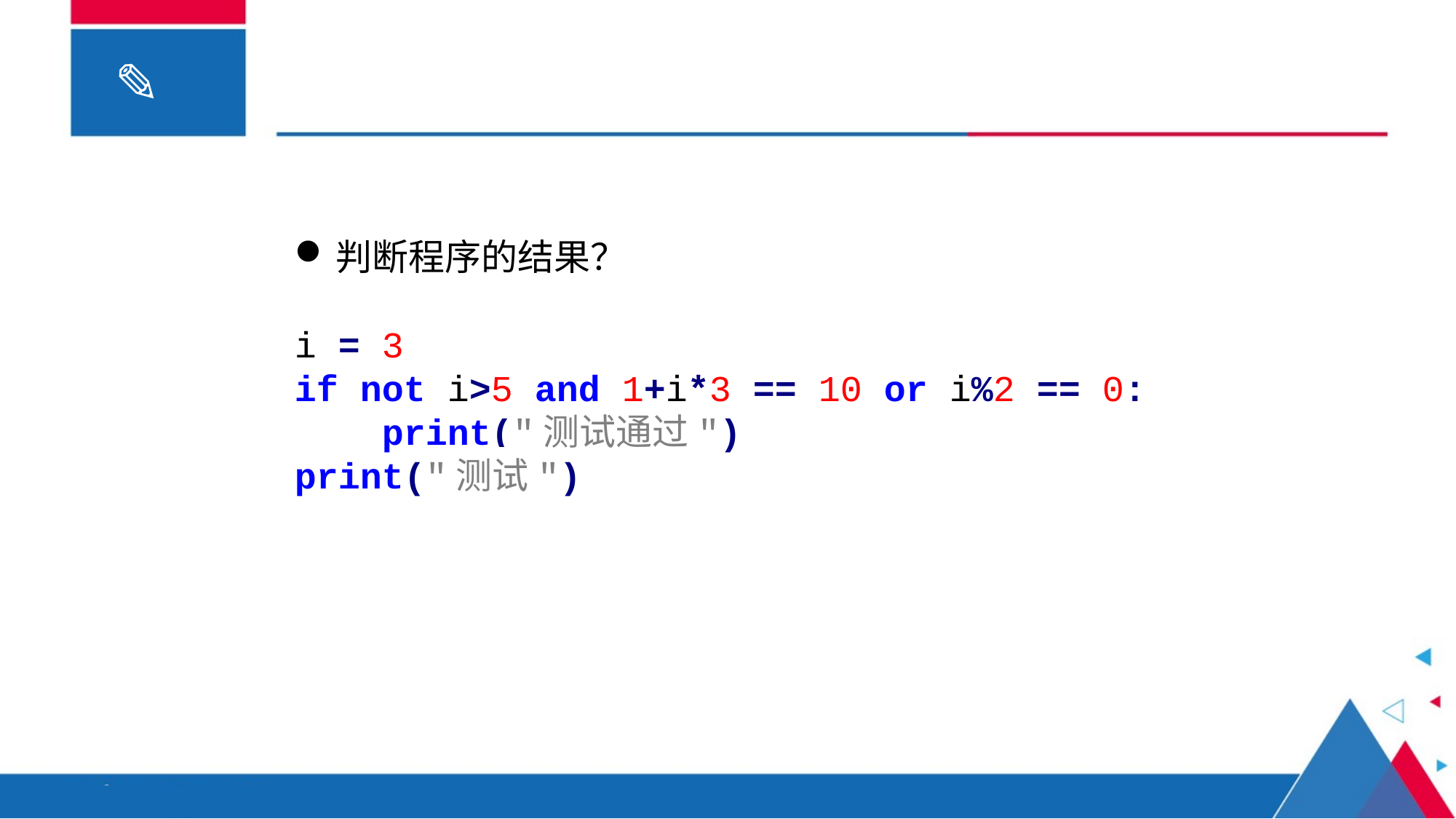

判断程序的结果？

i = 3
if not i>5 and 1+i*3 == 10 or i%2 == 0:
    print("测试通过")
print("测试")